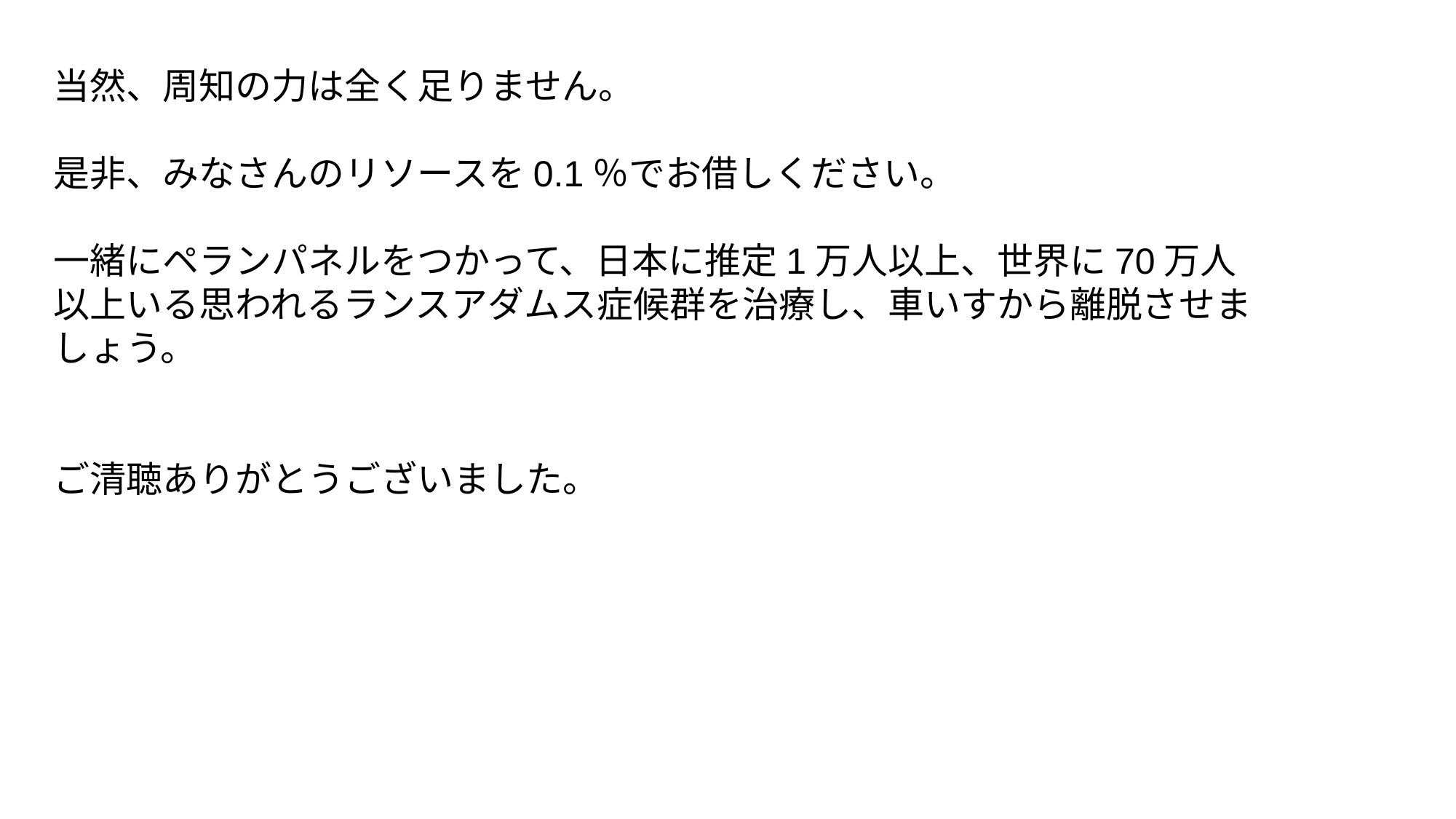

当然、周知の力は全く足りません。

是非、みなさんのリソースを0.1％でお借しください。

一緒にペランパネルをつかって、日本に推定1万人以上、世界に70万人以上いる思われるランスアダムス症候群を治療し、車いすから離脱させましょう。

ご清聴ありがとうございました。